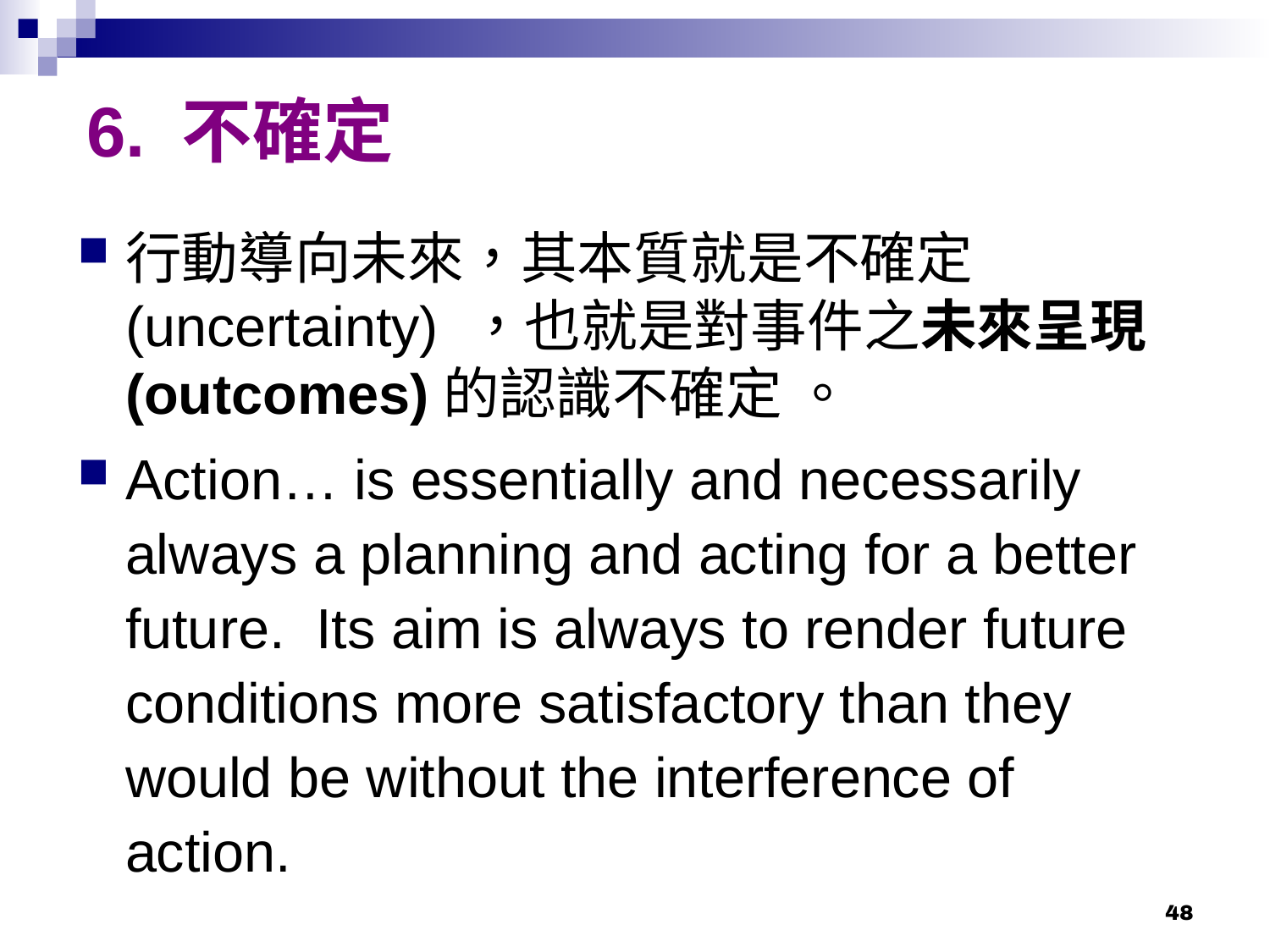

# 6. 不確定
行動導向未來，其本質就是不確定(uncertainty) ，也就是對事件之未來呈現(outcomes)的認識不確定 。
Action… is essentially and necessarily always a planning and acting for a better future.  Its aim is always to render future conditions more satisfactory than they would be without the interference of action.
48